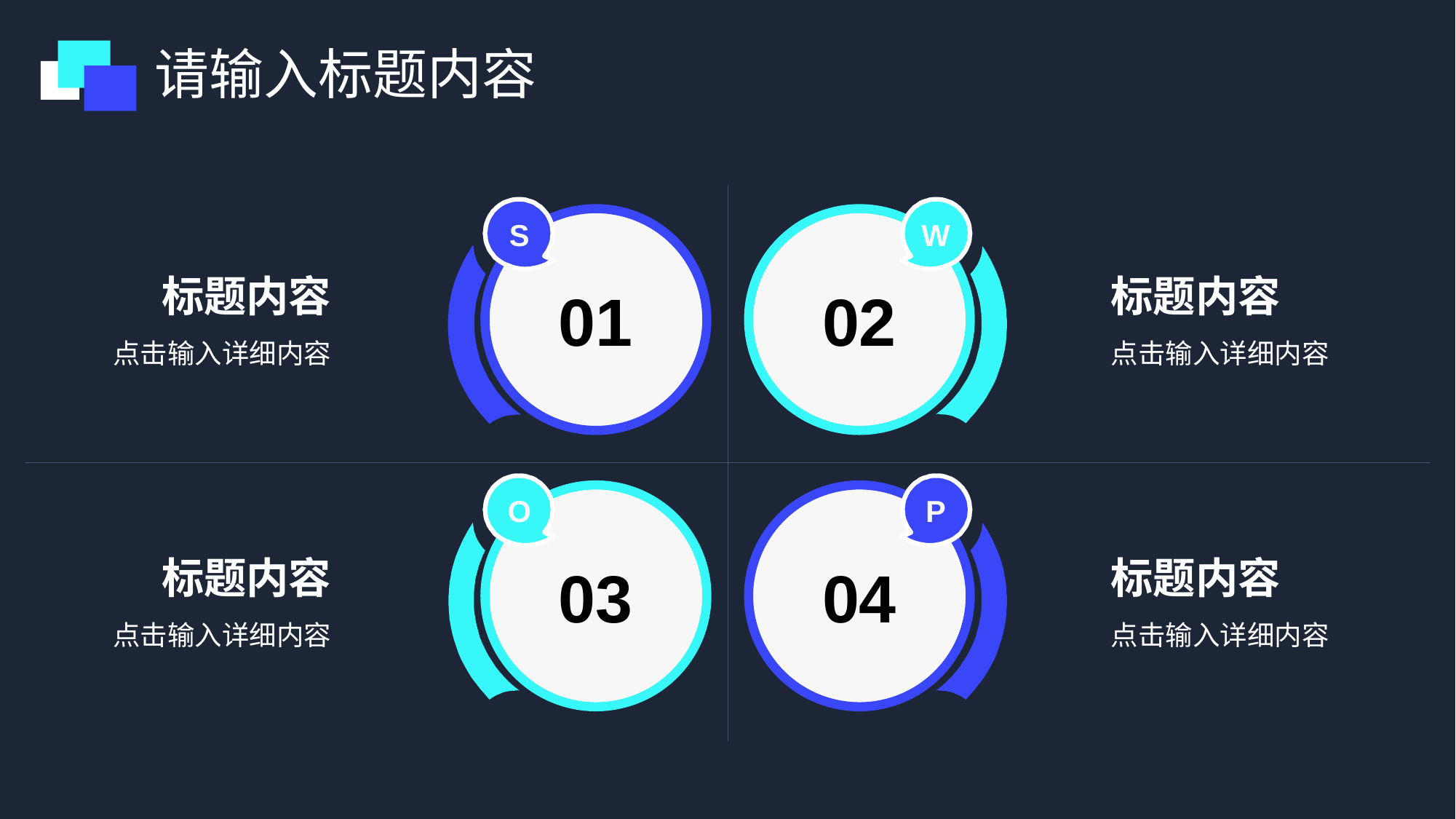

请输入标题内容

S
01

W
02

标题内容
点击输入详细内容
标题内容
点击输入详细内容
O
03

P
04

标题内容
点击输入详细内容
标题内容
点击输入详细内容